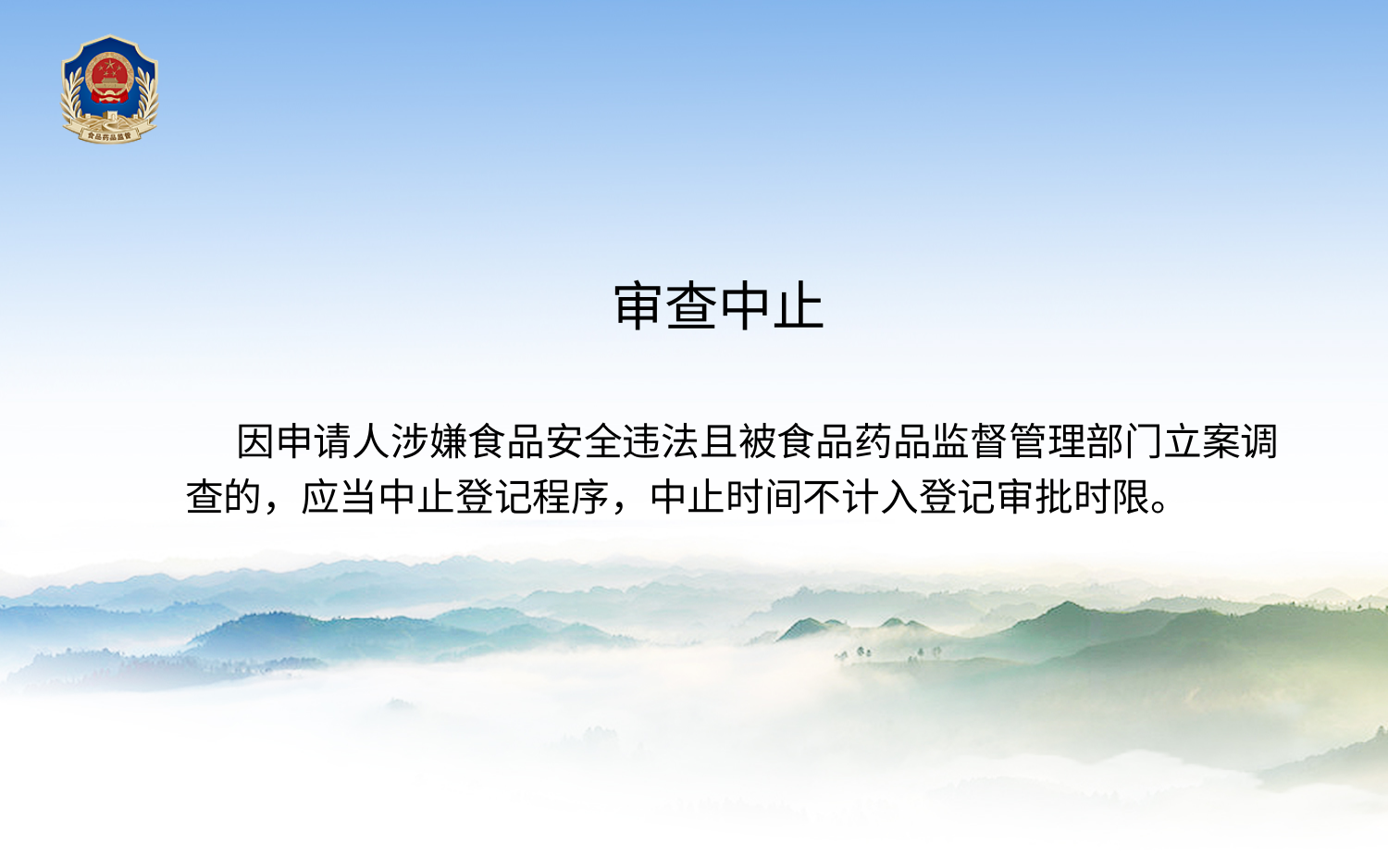

审查中止

           因申请人涉嫌食品安全违法且被食品药品监督管理部门立案调查的，应当中止登记程序，中止时间不计入登记审批时限。